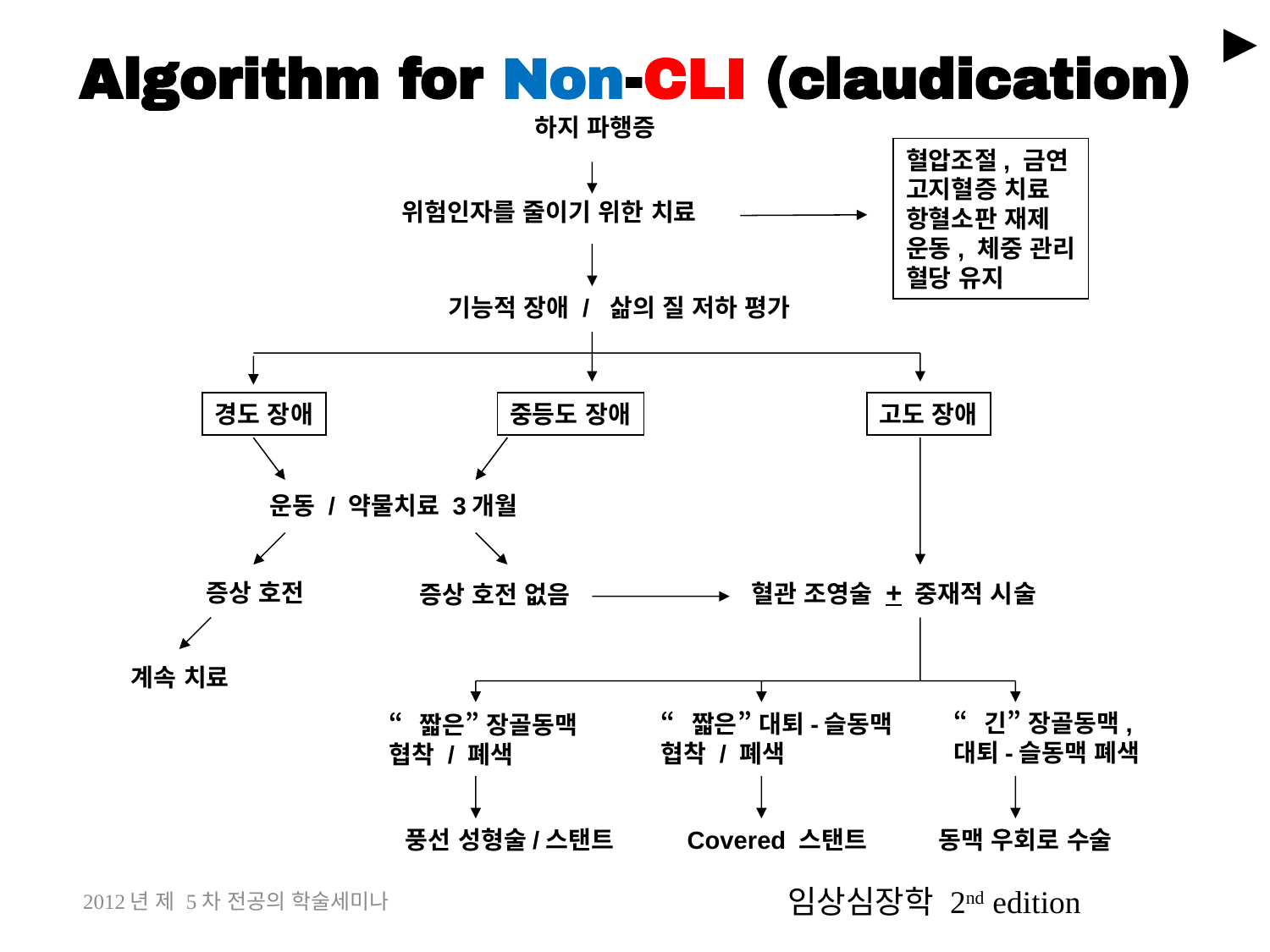

►
# Algorithm for Non-CLI (claudication)
하지 파행증
혈압조절, 금연
고지혈증 치료
항혈소판 재제
운동, 체중 관리
혈당 유지

위험인자를 줄이기 위한 치료

기능적 장애 /  삶의 질 저하 평가

경도 장애
중등도 장애
고도 장애

운동 / 약물치료 3개월

혈관 조영술 + 중재적 시술
증상 호전
증상 호전 없음

계속 치료

“긴” 장골동맥,
대퇴-슬동맥 폐색
“짧은” 대퇴-슬동맥
협착 / 폐색
“짧은” 장골동맥
협착 / 폐색

Covered 스탠트
동맥 우회로 수술
풍선 성형술/스탠트
2012년 제 5차 전공의 학술세미나
임상심장학 2nd edition